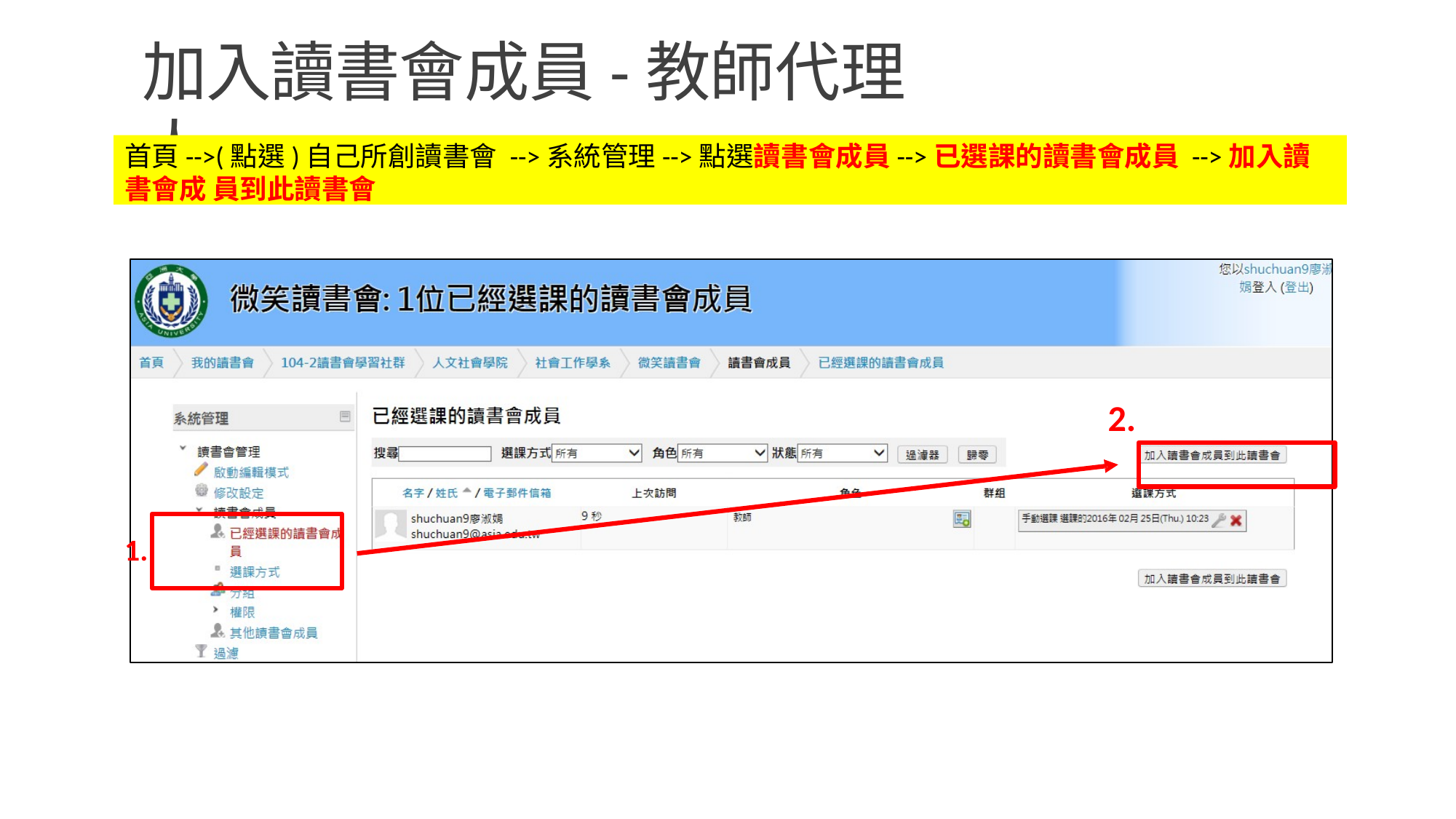

# 加入讀書會成員-教師代理人
首頁-->(點選)自己所創讀書會 -->系統管理-->點選讀書會成員-->已選課的讀書會成員 -->加入讀書會成 員到此讀書會

2.

1.